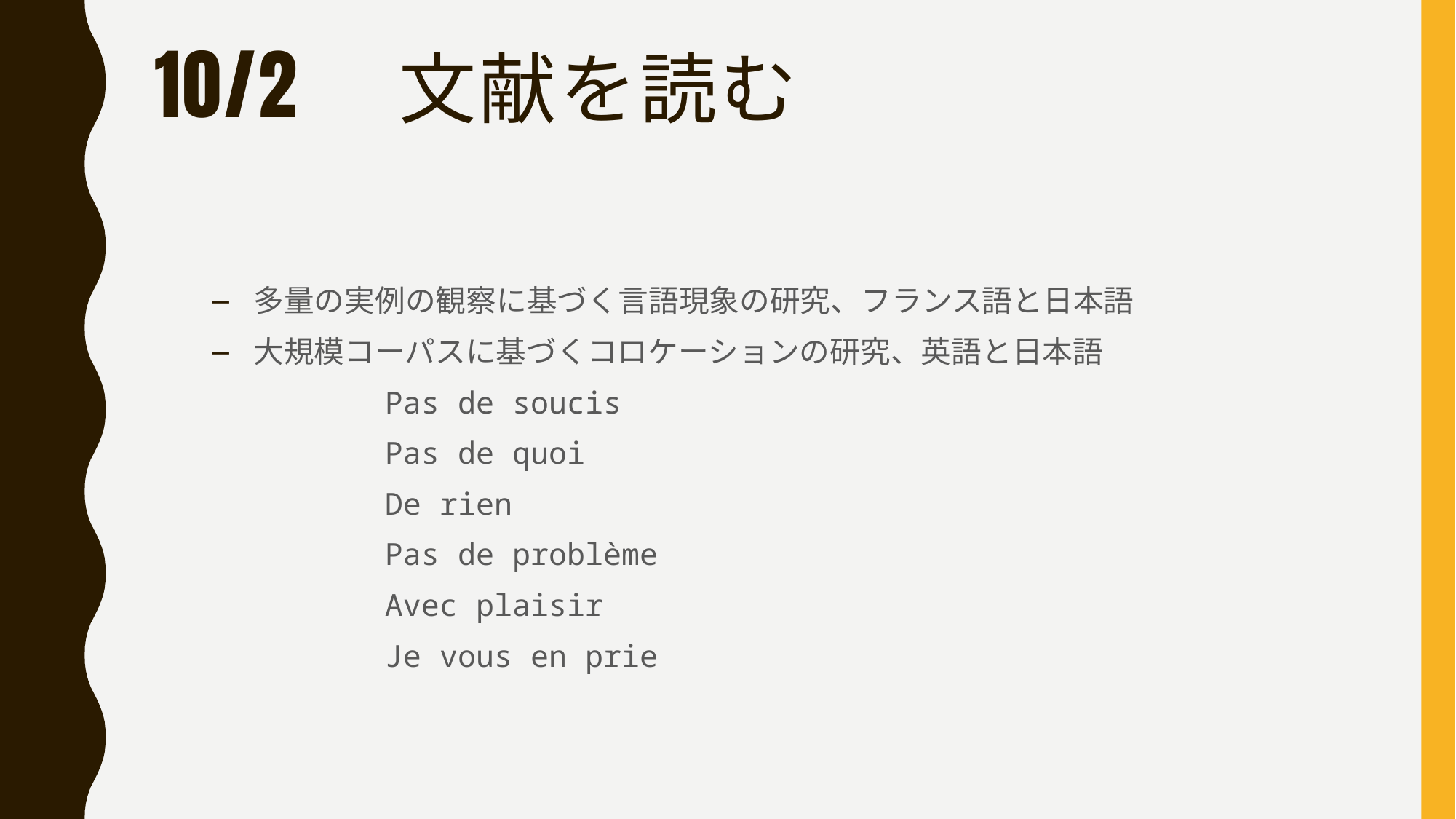

# 10/2　文献を読む
多量の実例の観察に基づく言語現象の研究、フランス語と日本語
大規模コーパスに基づくコロケーションの研究、英語と日本語
Pas de soucis
Pas de quoi
De rien
Pas de problème
Avec plaisir
Je vous en prie